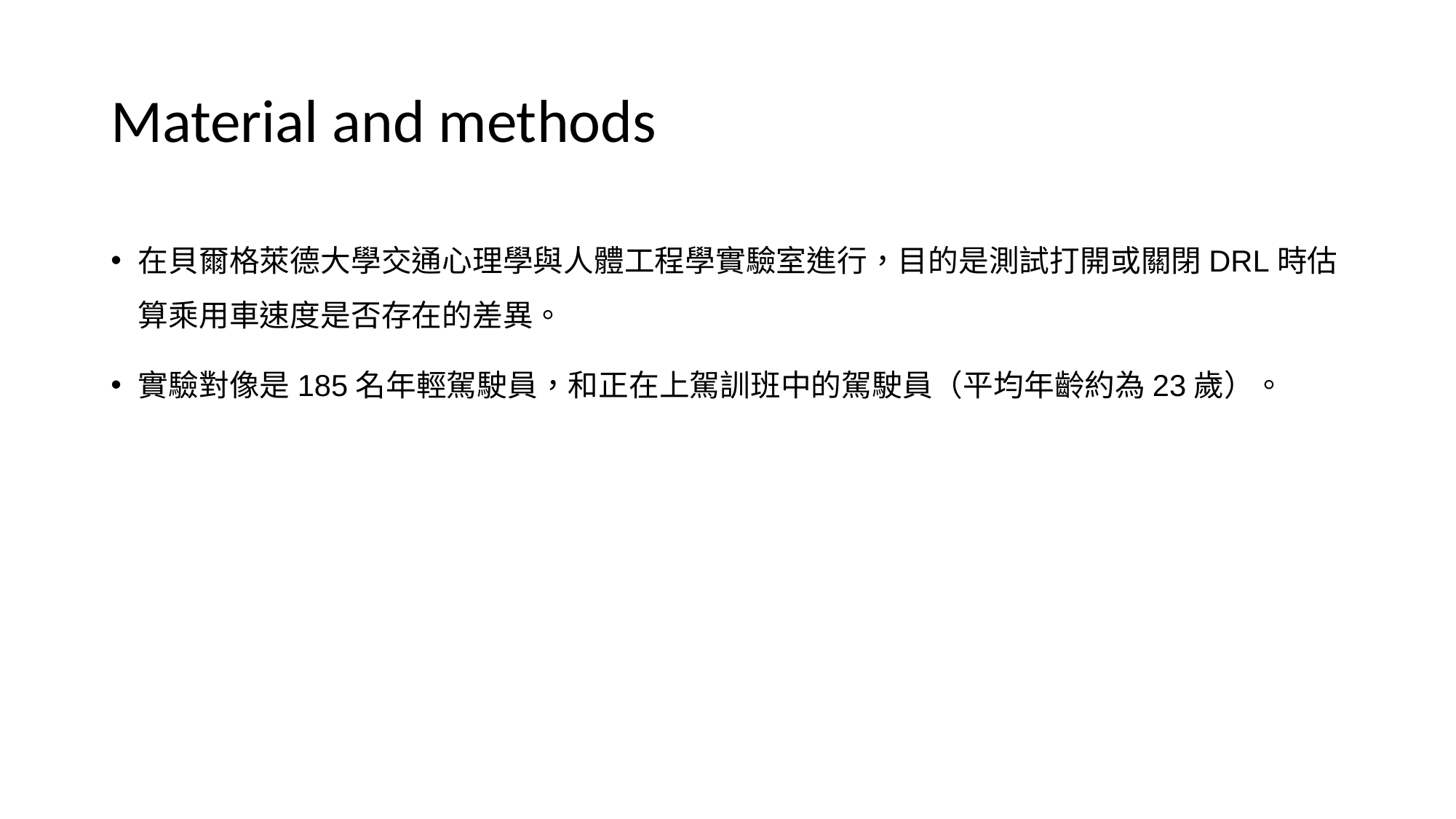

# Material and methods
在貝爾格萊德大學交通心理學與人體工程學實驗室進行，目的是測試打開或關閉DRL時估算乘用車速度是否存在的差異。
實驗對像是185名年輕駕駛員，和正在上駕訓班中的駕駛員（平均年齡約為23歲）。